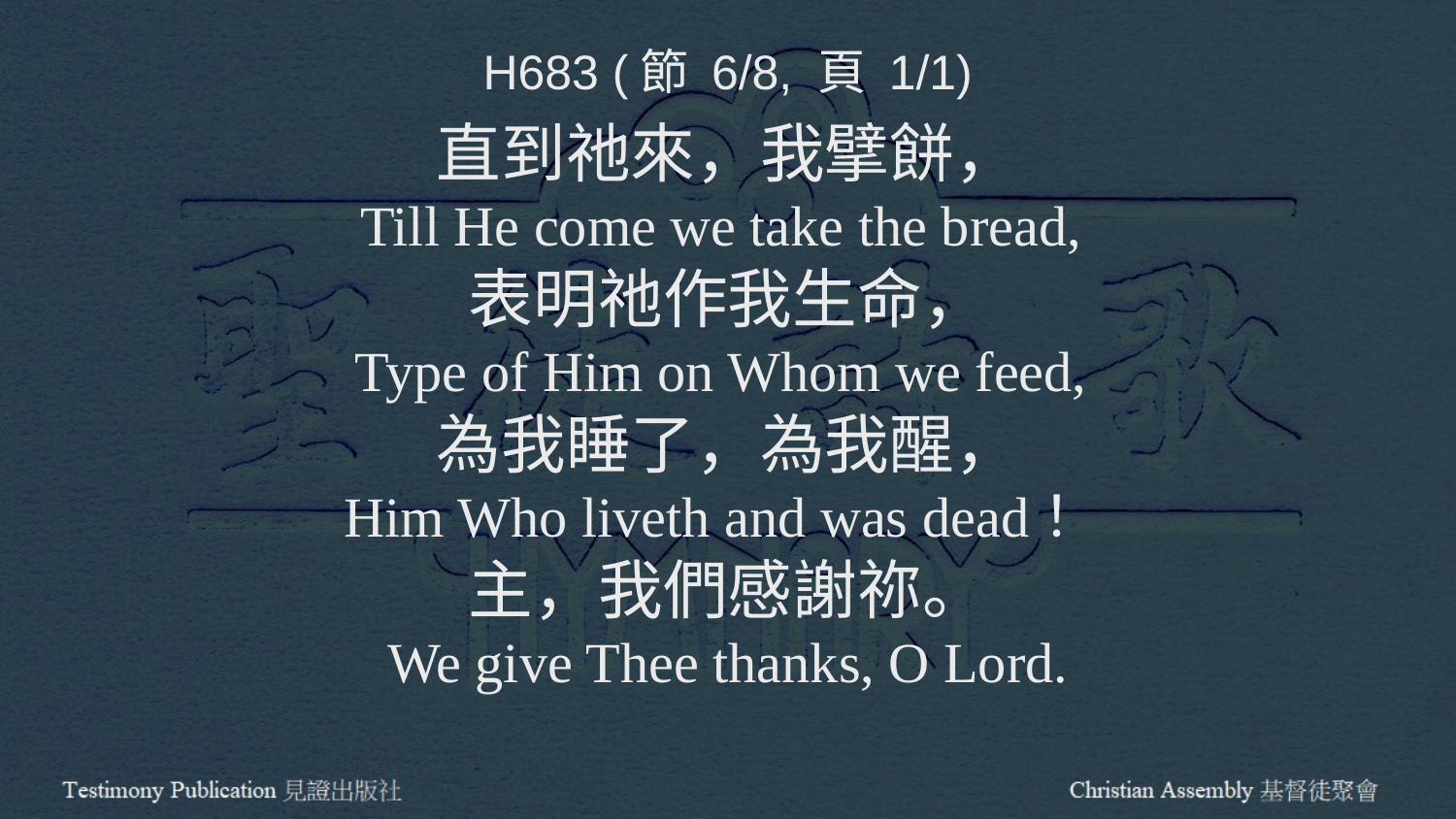

H683 (節 6/8, 頁 1/1)
直到祂來，我擘餅，
Till He come we take the bread,
表明祂作我生命，
Type of Him on Whom we feed,
為我睡了，為我醒，
Him Who liveth and was dead！
主，我們感謝祢。
We give Thee thanks, O Lord.